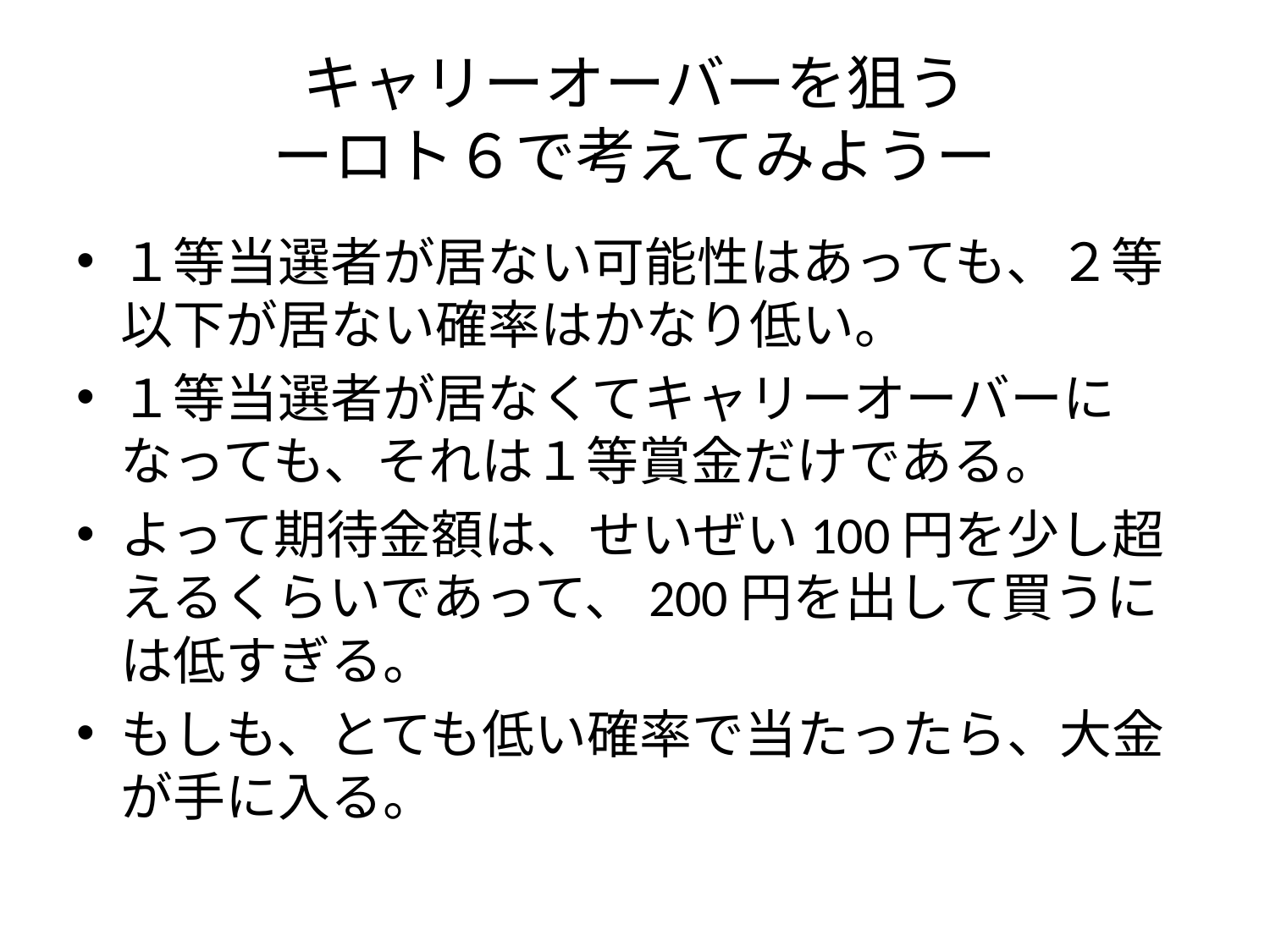

# キャリーオーバーを狙う ーロト６で考えてみようー
１等当選者が居ない可能性はあっても、２等以下が居ない確率はかなり低い。
１等当選者が居なくてキャリーオーバーになっても、それは１等賞金だけである。
よって期待金額は、せいぜい100円を少し超えるくらいであって、200円を出して買うには低すぎる。
もしも、とても低い確率で当たったら、大金が手に入る。